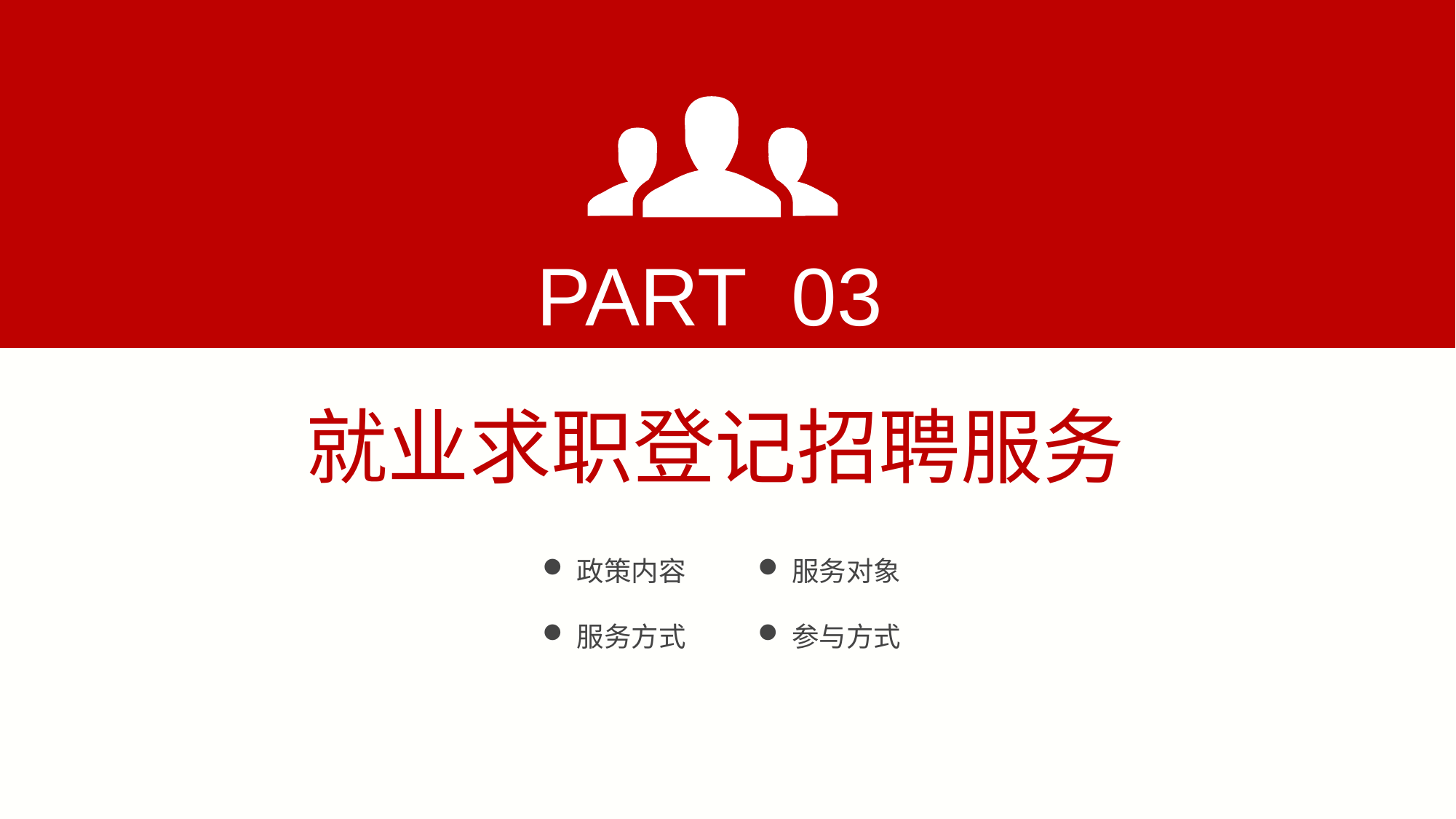

PART  03
就业求职登记招聘服务
政策内容
服务方式
服务对象
参与方式